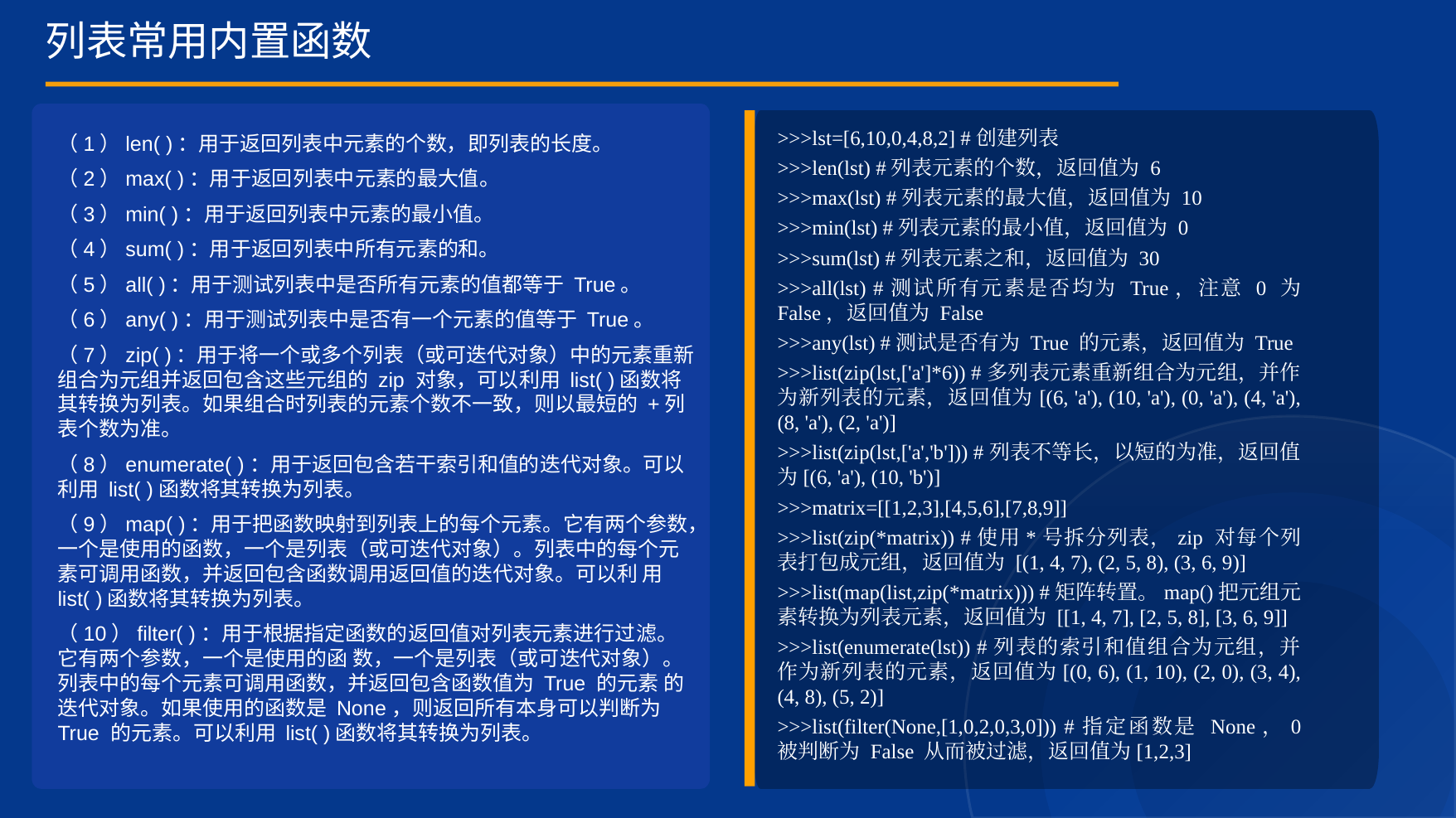

列表常用内置函数

>>>lst=[6,10,0,4,8,2] #创建列表
>>>len(lst) #列表元素的个数，返回值为 6
>>>max(lst) #列表元素的最大值，返回值为 10
>>>min(lst) #列表元素的最小值，返回值为 0
>>>sum(lst) #列表元素之和，返回值为 30
>>>all(lst) #测试所有元素是否均为 True，注意 0 为 False，返回值为 False
>>>any(lst) #测试是否有为 True 的元素，返回值为 True
>>>list(zip(lst,['a']*6)) #多列表元素重新组合为元组，并作为新列表的元素，返回值为[(6, 'a'), (10, 'a'), (0, 'a'), (4, 'a'), (8, 'a'), (2, 'a')]
>>>list(zip(lst,['a','b'])) #列表不等长，以短的为准，返回值为[(6, 'a'), (10, 'b')]
>>>matrix=[[1,2,3],[4,5,6],[7,8,9]]
>>>list(zip(*matrix)) #使用*号拆分列表，zip 对每个列表打包成元组，返回值为 [(1, 4, 7), (2, 5, 8), (3, 6, 9)]
>>>list(map(list,zip(*matrix))) #矩阵转置。map()把元组元素转换为列表元素，返回值为 [[1, 4, 7], [2, 5, 8], [3, 6, 9]]
>>>list(enumerate(lst)) #列表的索引和值组合为元组，并作为新列表的元素，返回值为[(0, 6), (1, 10), (2, 0), (3, 4), (4, 8), (5, 2)]
>>>list(filter(None,[1,0,2,0,3,0])) #指定函数是 None，0 被判断为 False 从而被过滤，返回值为[1,2,3]
（1）len( )：用于返回列表中元素的个数，即列表的长度。
（2）max( )：用于返回列表中元素的最大值。
（3）min( )：用于返回列表中元素的最小值。
（4）sum( )：用于返回列表中所有元素的和。
（5）all( )：用于测试列表中是否所有元素的值都等于 True。
（6）any( )：用于测试列表中是否有一个元素的值等于 True。
（7）zip( )：用于将一个或多个列表（或可迭代对象）中的元素重新组合为元组并返回包含这些元组的 zip 对象，可以利用 list( )函数将其转换为列表。如果组合时列表的元素个数不一致，则以最短的 +列表个数为准。
（8）enumerate( )：用于返回包含若干索引和值的迭代对象。可以利用 list( )函数将其转换为列表。
（9）map( )：用于把函数映射到列表上的每个元素。它有两个参数，一个是使用的函数，一个是列表（或可迭代对象）。列表中的每个元素可调用函数，并返回包含函数调用返回值的迭代对象。可以利 用 list( )函数将其转换为列表。
（10）filter( )：用于根据指定函数的返回值对列表元素进行过滤。它有两个参数，一个是使用的函 数，一个是列表（或可迭代对象）。列表中的每个元素可调用函数，并返回包含函数值为 True 的元素 的迭代对象。如果使用的函数是 None，则返回所有本身可以判断为 True 的元素。可以利用 list( )函数将其转换为列表。